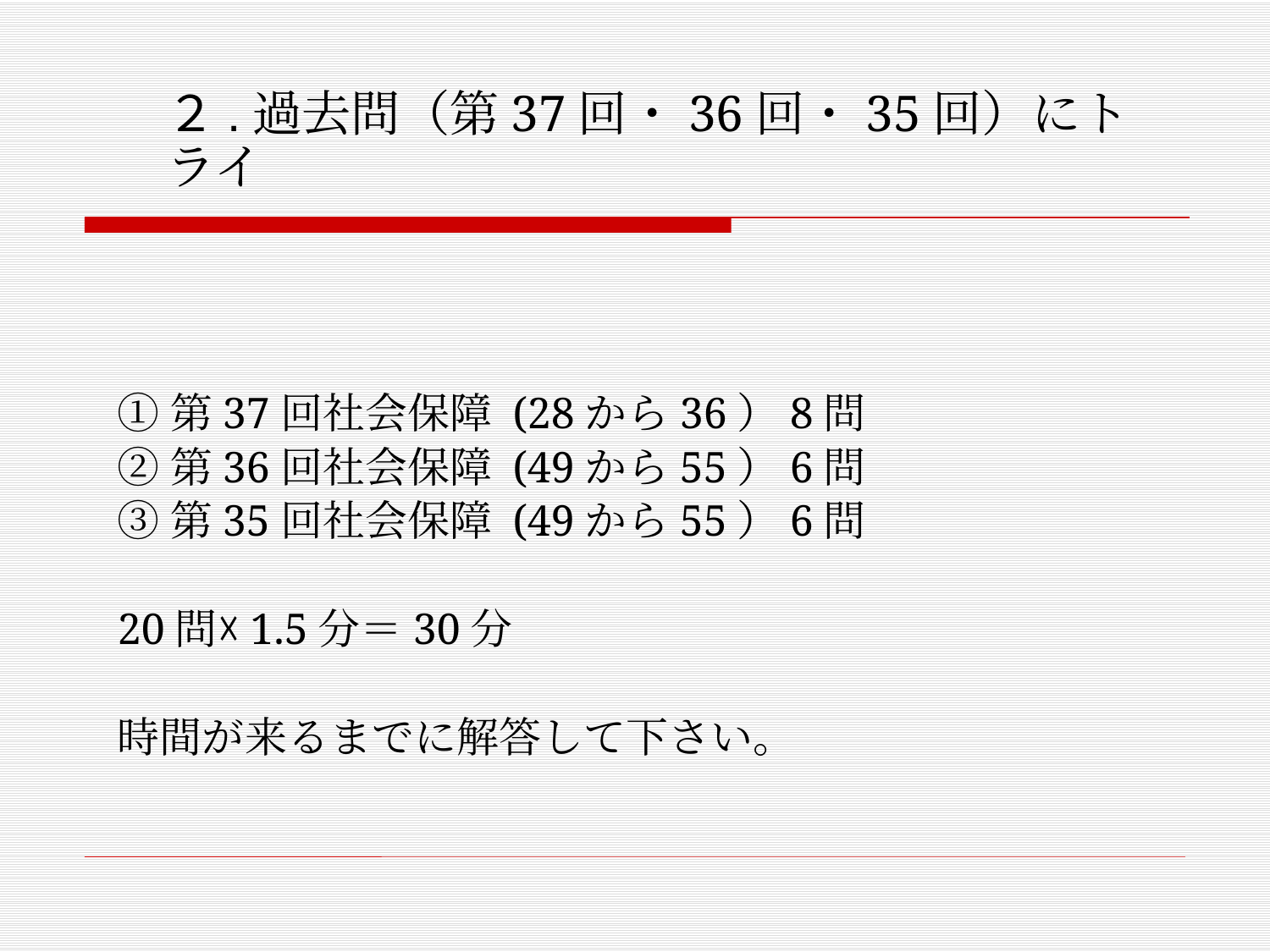

# ２.過去問（第37回・36回・35回）にトライ

①第37回社会保障 (28から36）8問
②第36回社会保障 (49から55）6問
③第35回社会保障 (49から55）6問

20問☓1.5分＝30分

時間が来るまでに解答して下さい。